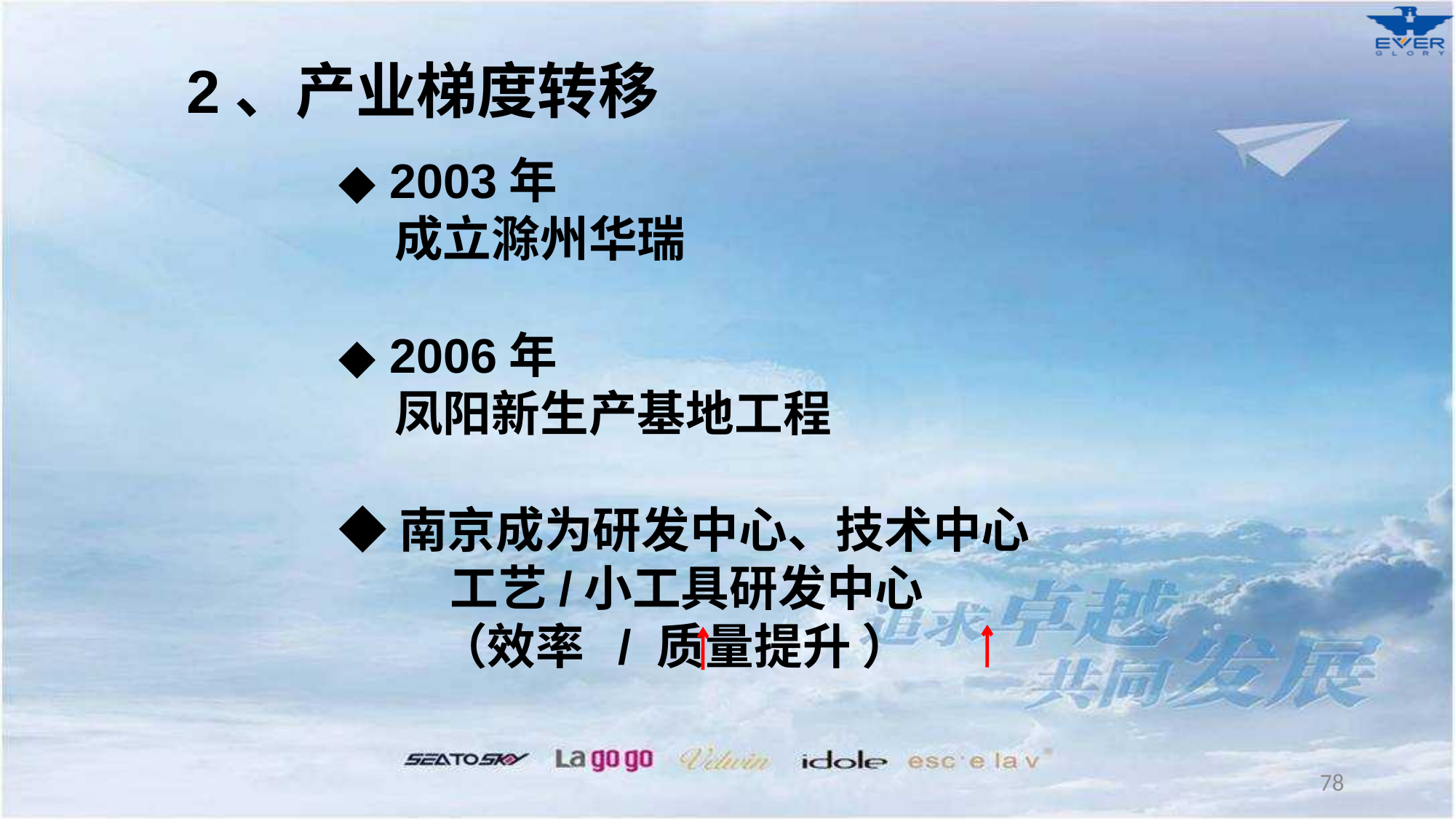

2、产业梯度转移
◆ 2003年
    成立滁州华瑞

◆ 2006年
    凤阳新生产基地工程

◆南京成为研发中心、技术中心
         工艺/小工具研发中心
        （效率  / 质量提升 ）
78